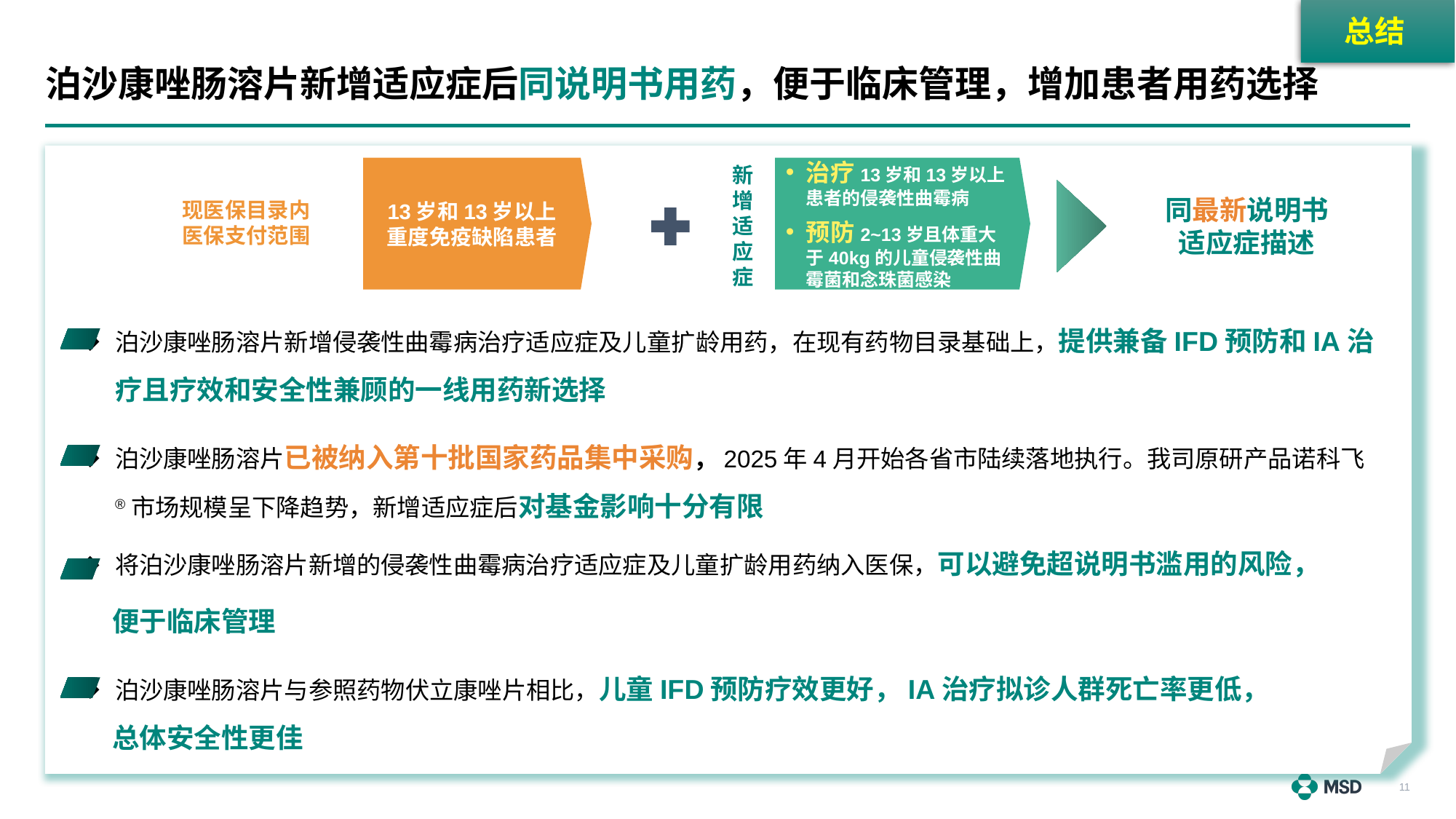

总结
# 泊沙康唑肠溶片新增适应症后同说明书用药，便于临床管理，增加患者用药选择

13岁和13岁以上
重度免疫缺陷患者
治疗13岁和13岁以上患者的侵袭性曲霉病
预防2~13岁且体重大于40kg的儿童侵袭性曲霉菌和念珠菌感染
新增
适应症
同最新说明书适应症描述
现医保目录内
医保支付范围

泊沙康唑肠溶片新增侵袭性曲霉病治疗适应症及儿童扩龄用药，在现有药物目录基础上，提供兼备IFD预防和IA治疗且疗效和安全性兼顾的一线用药新选择
泊沙康唑肠溶片已被纳入第十批国家药品集中采购，2025年4月开始各省市陆续落地执行。我司原研产品诺科飞®市场规模呈下降趋势，新增适应症后对基金影响十分有限
将泊沙康唑肠溶片新增的侵袭性曲霉病治疗适应症及儿童扩龄用药纳入医保，可以避免超说明书滥用的风险，
    便于临床管理
泊沙康唑肠溶片与参照药物伏立康唑片相比，儿童IFD预防疗效更好，IA治疗拟诊人群死亡率更低，
    总体安全性更佳

11